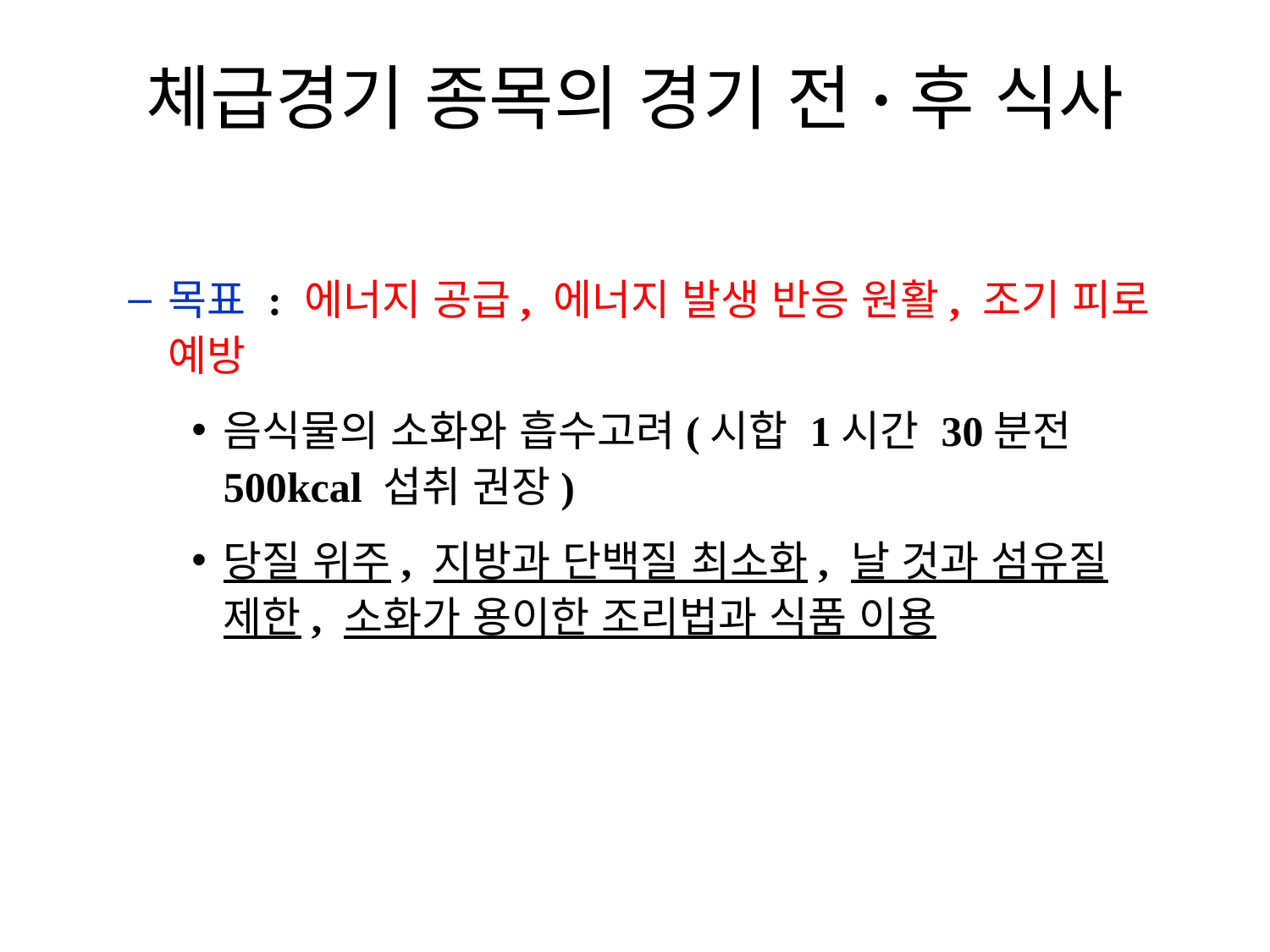

# 체급경기 종목의 경기 전·후 식사
목표 : 에너지 공급, 에너지 발생 반응 원활, 조기 피로 예방
음식물의 소화와 흡수고려(시합 1시간 30분전 500kcal 섭취 권장)
당질 위주, 지방과 단백질 최소화, 날 것과 섬유질 제한, 소화가 용이한 조리법과 식품 이용